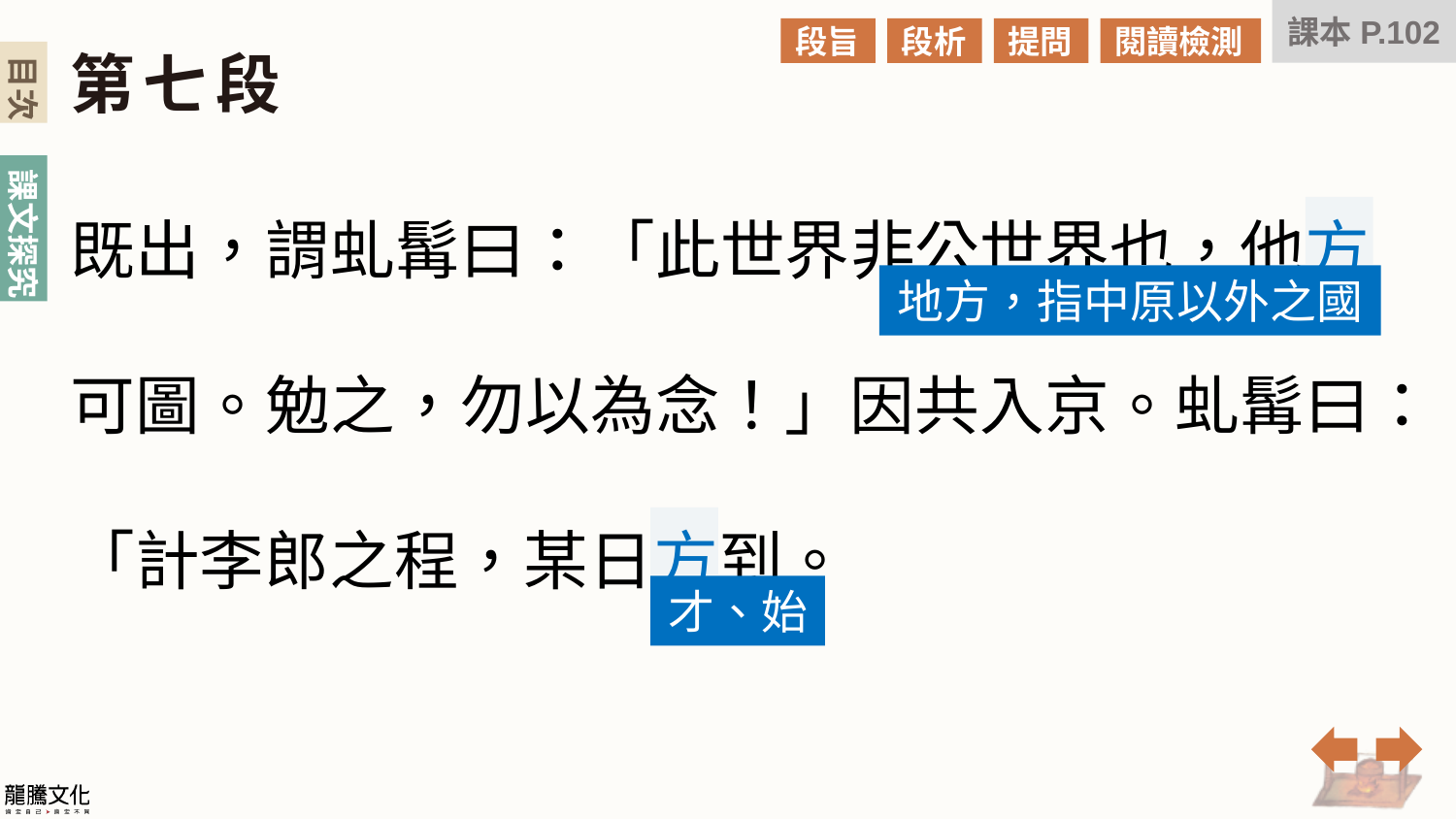

課本P.102
段旨
段析
提問
閱讀檢測
第七段
既出，謂虬髯曰：「此世界非公世界也，他方可圖。勉之，勿以為念！」因共入京。虬髯曰：「計李郎之程，某日方到。

地方，指中原以外之國

才、始